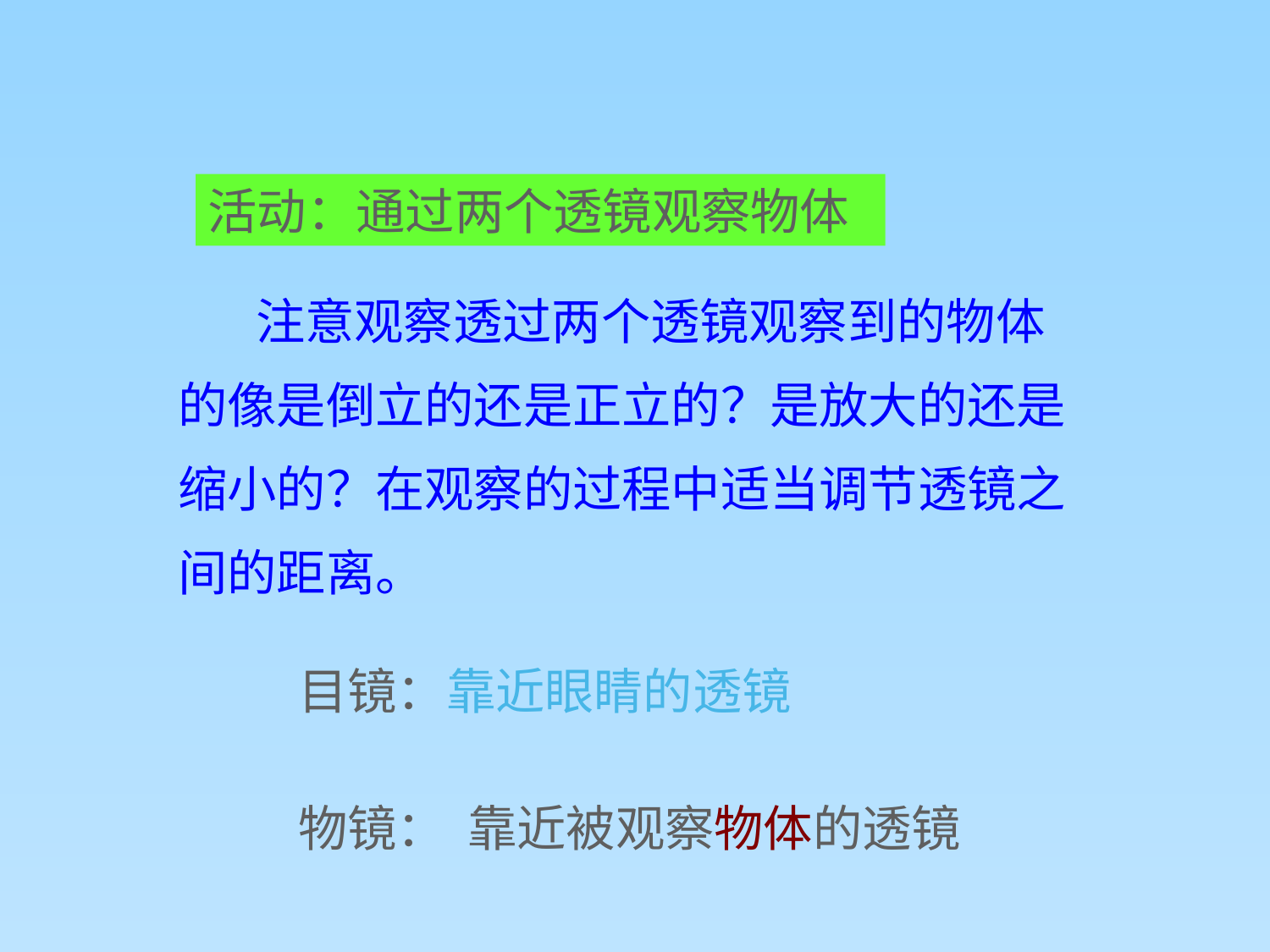

活动：通过两个透镜观察物体
      注意观察透过两个透镜观察到的物体
的像是倒立的还是正立的？是放大的还是
缩小的？在观察的过程中适当调节透镜之
间的距离。
目镜：靠近眼睛的透镜
物镜：
靠近被观察物体的透镜